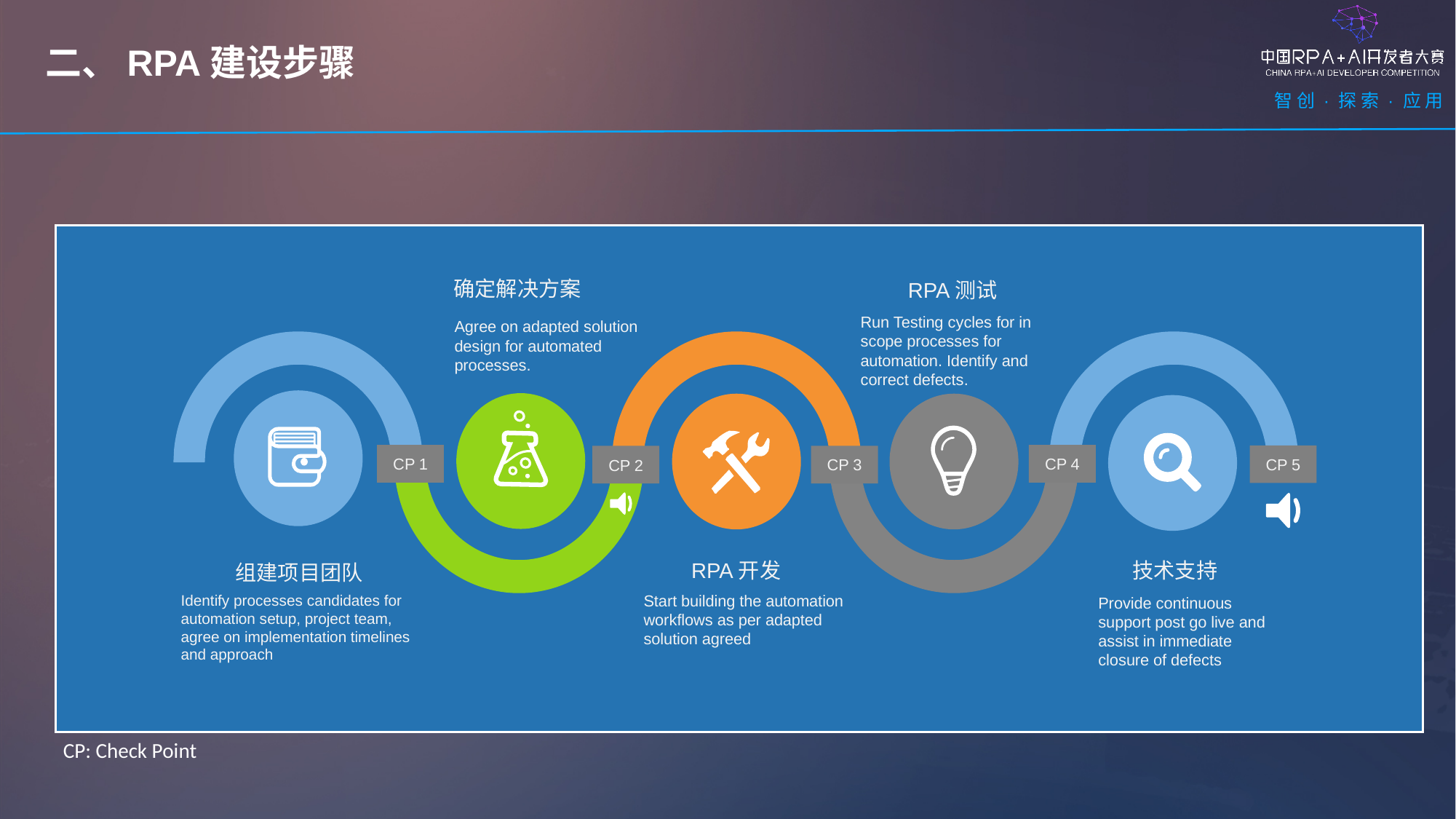

二、RPA建设步骤

确定解决方案
Agree on adapted solution design for automated processes.
RPA测试
Run Testing cycles for in scope processes for automation. Identify and correct defects.

CP 1
CP 4
CP 5
CP 3
CP 2

RPA开发
Start building the automation workflows as per adapted solution agreed
技术支持
Provide continuous support post go live and assist in immediate closure of defects
组建项目团队
Identify processes candidates for automation setup, project team, agree on implementation timelines and approach
CP: Check Point